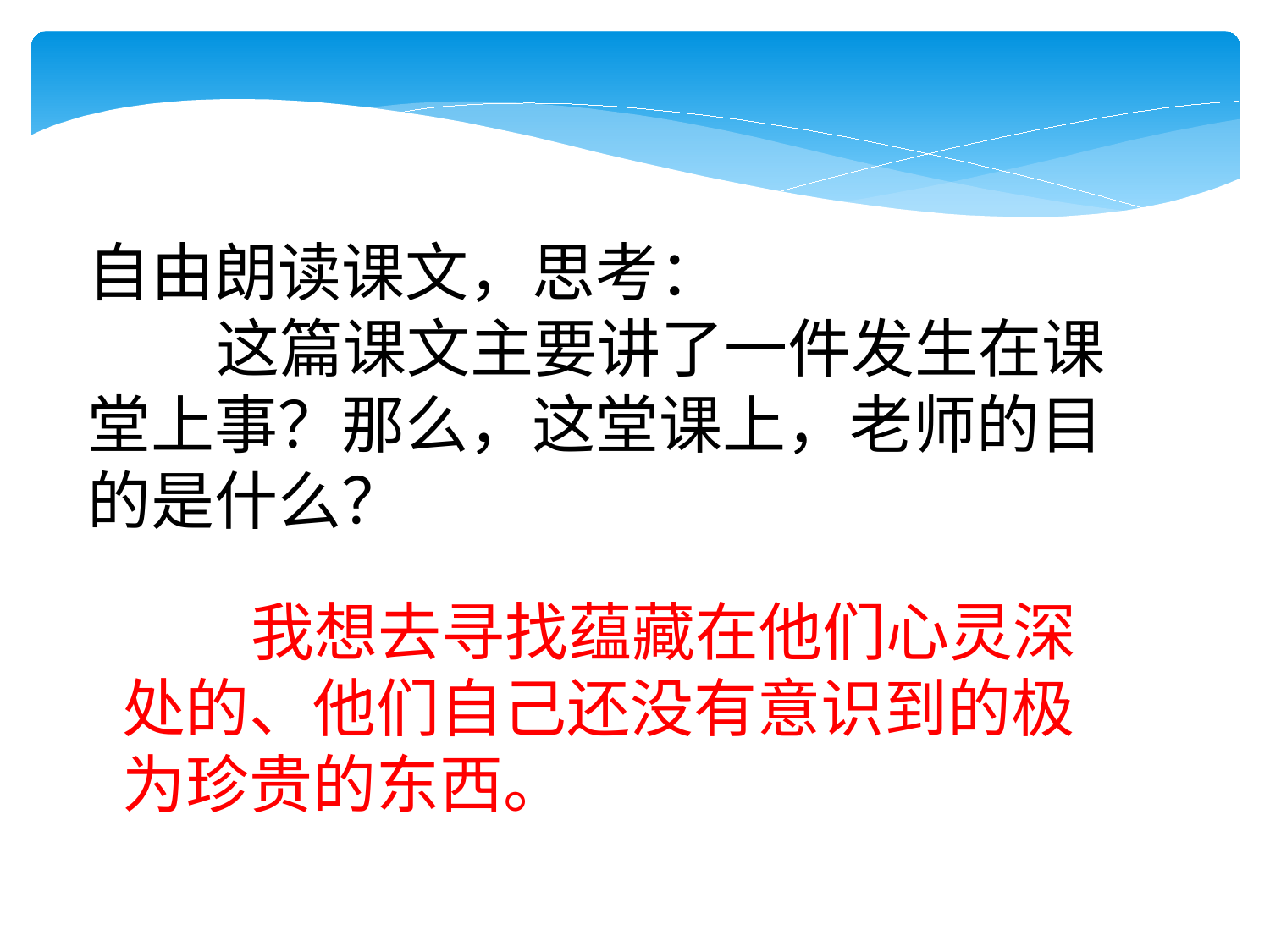

自由朗读课文，思考：
        这篇课文主要讲了一件发生在课堂上事？那么，这堂课上，老师的目的是什么？
        我想去寻找蕴藏在他们心灵深处的、他们自己还没有意识到的极为珍贵的东西。